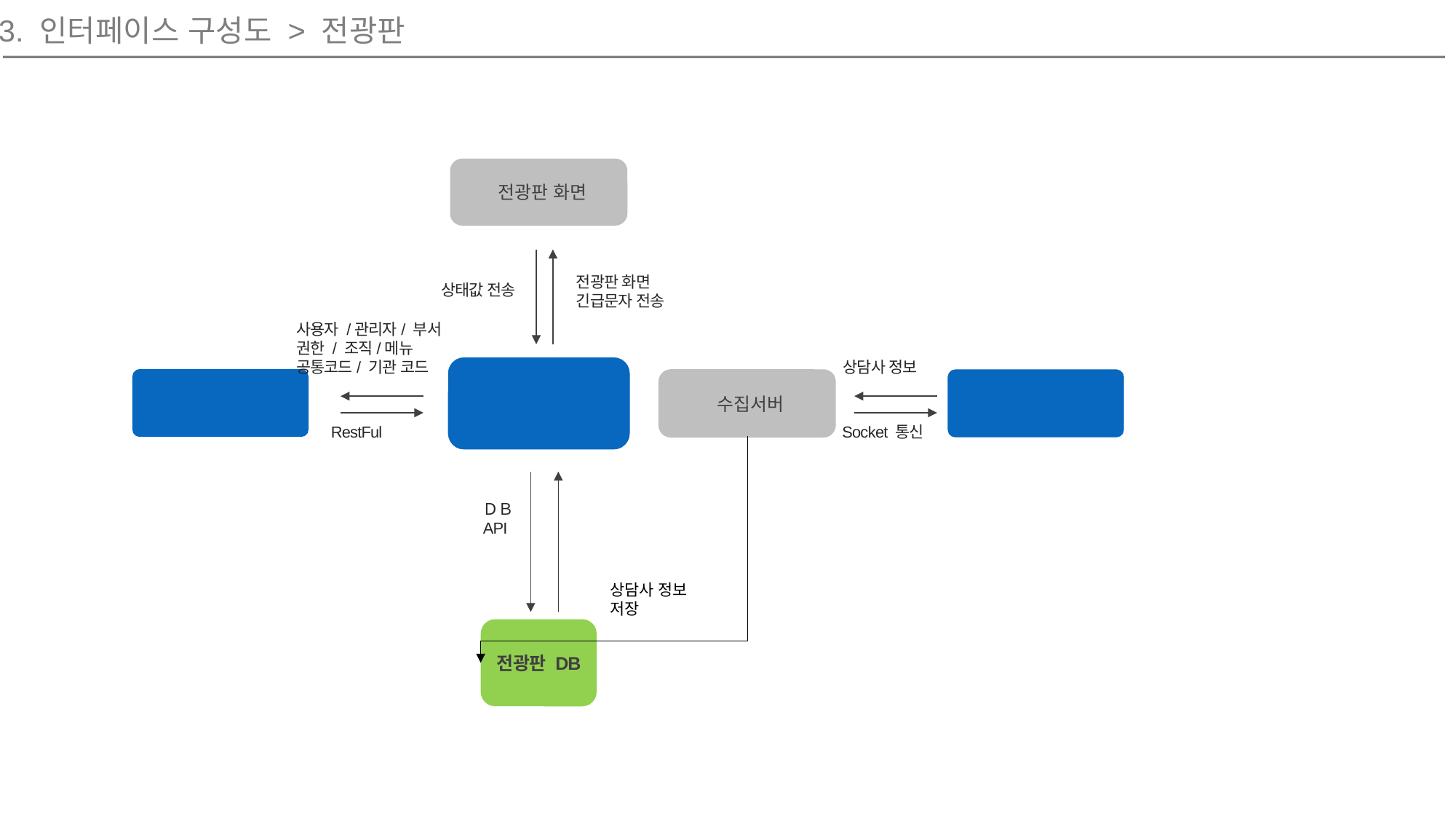

3. 인터페이스 구성도 > 전광판
전광판 화면
전광판 화면
긴급문자 전송
상태값 전송
사용자 /관리자/ 부서
권한 / 조직/메뉴
공통코드/ 기관 코드
상담사 정보
전광판 서버
IPCC
CTI 서버
수집서버
RestFul
Socket 통신
ＤＢ
API
상담사 정보 저장
전광판 DB